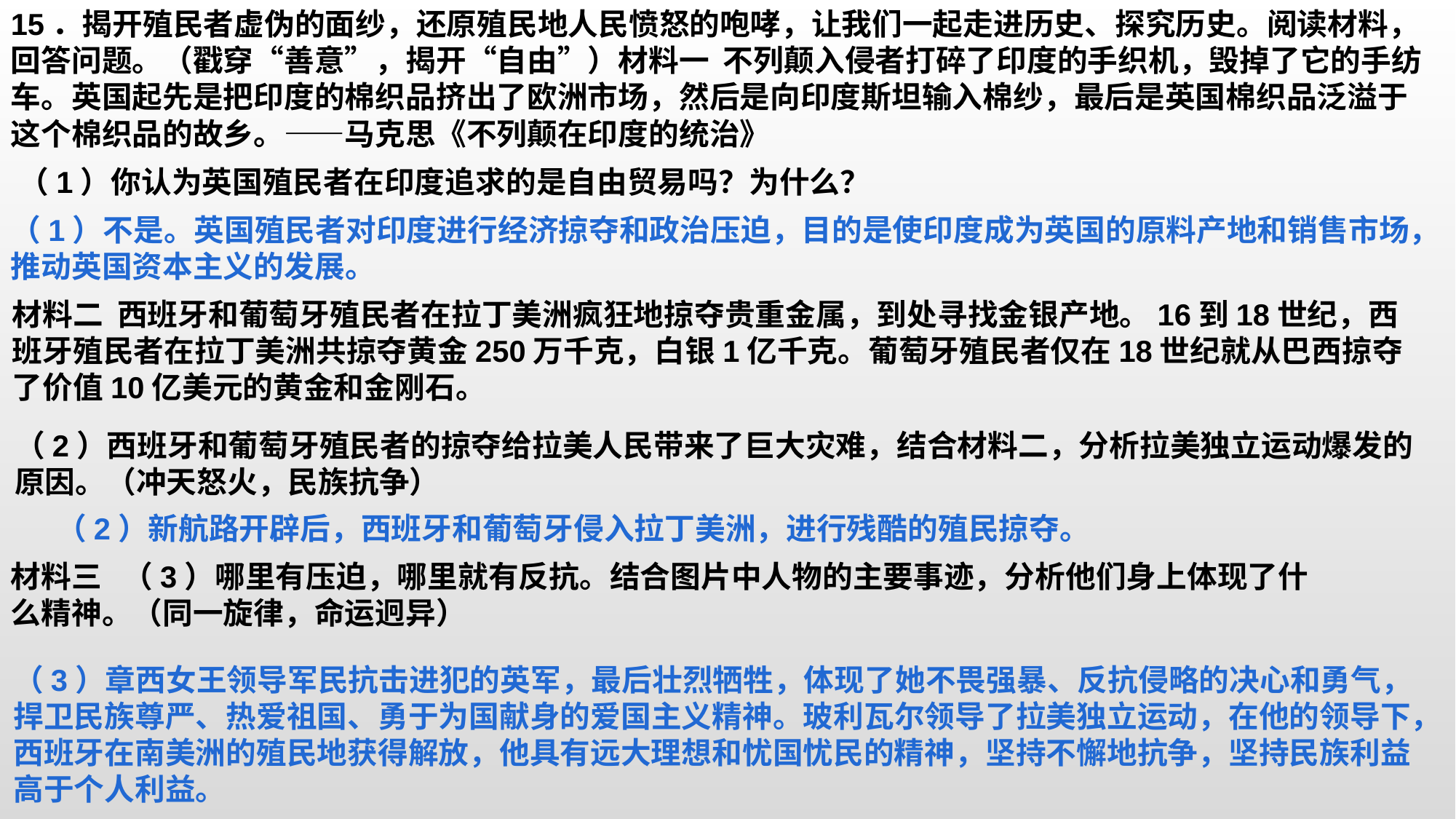

15．揭开殖民者虚伪的面纱，还原殖民地人民愤怒的咆哮，让我们一起走进历史、探究历史。阅读材料，回答问题。（戳穿“善意”，揭开“自由”）材料一  不列颠入侵者打碎了印度的手织机，毁掉了它的手纺车。英国起先是把印度的棉织品挤出了欧洲市场，然后是向印度斯坦输入棉纱，最后是英国棉织品泛溢于这个棉织品的故乡。——马克思《不列颠在印度的统治》
（1）你认为英国殖民者在印度追求的是自由贸易吗？为什么？
（1）不是。英国殖民者对印度进行经济掠夺和政治压迫，目的是使印度成为英国的原料产地和销售市场，推动英国资本主义的发展。
材料二  西班牙和葡萄牙殖民者在拉丁美洲疯狂地掠夺贵重金属，到处寻找金银产地。16到18世纪，西班牙殖民者在拉丁美洲共掠夺黄金250万千克，白银1亿千克。葡萄牙殖民者仅在18世纪就从巴西掠夺了价值10亿美元的黄金和金刚石。
（2）西班牙和葡萄牙殖民者的掠夺给拉美人民带来了巨大灾难，结合材料二，分析拉美独立运动爆发的原因。（冲天怒火，民族抗争）
（2）新航路开辟后，西班牙和葡萄牙侵入拉丁美洲，进行残酷的殖民掠夺。
材料三   （3）哪里有压迫，哪里就有反抗。结合图片中人物的主要事迹，分析他们身上体现了什么精神。（同一旋律，命运迥异）
（3）章西女王领导军民抗击进犯的英军，最后壮烈牺牲，体现了她不畏强暴、反抗侵略的决心和勇气，捍卫民族尊严、热爱祖国、勇于为国献身的爱国主义精神。玻利瓦尔领导了拉美独立运动，在他的领导下，西班牙在南美洲的殖民地获得解放，他具有远大理想和忧国忧民的精神，坚持不懈地抗争，坚持民族利益高于个人利益。